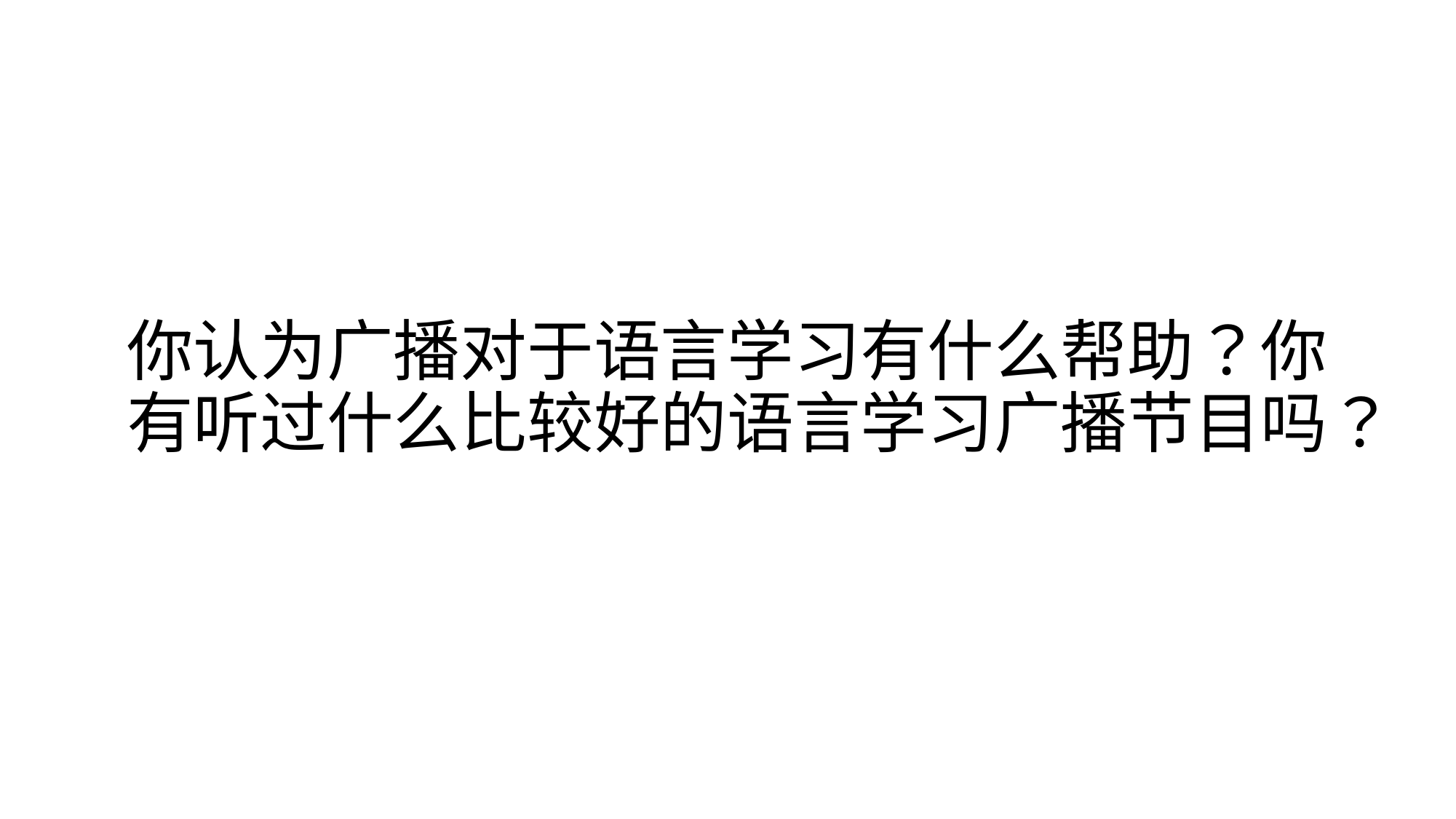

# 你认为广播对于语言学习有什么帮助？你有听过什么比较好的语言学习广播节目吗？